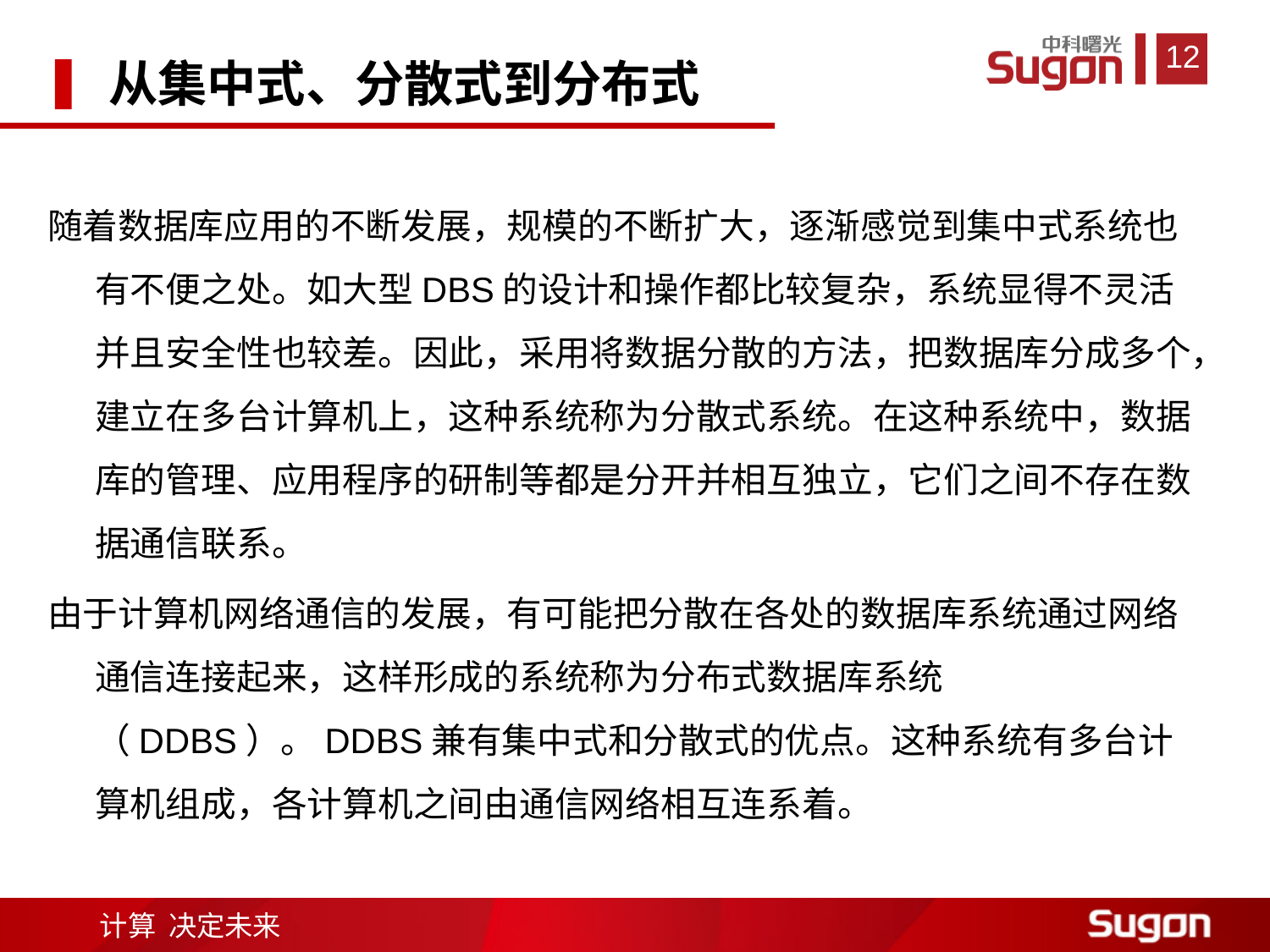

从集中式、分散式到分布式

随着数据库应用的不断发展，规模的不断扩大，逐渐感觉到集中式系统也有不便之处。如大型DBS的设计和操作都比较复杂，系统显得不灵活并且安全性也较差。因此，采用将数据分散的方法，把数据库分成多个，建立在多台计算机上，这种系统称为分散式系统。在这种系统中，数据库的管理、应用程序的研制等都是分开并相互独立，它们之间不存在数据通信联系。
由于计算机网络通信的发展，有可能把分散在各处的数据库系统通过网络通信连接起来，这样形成的系统称为分布式数据库系统（DDBS）。DDBS兼有集中式和分散式的优点。这种系统有多台计算机组成，各计算机之间由通信网络相互连系着。